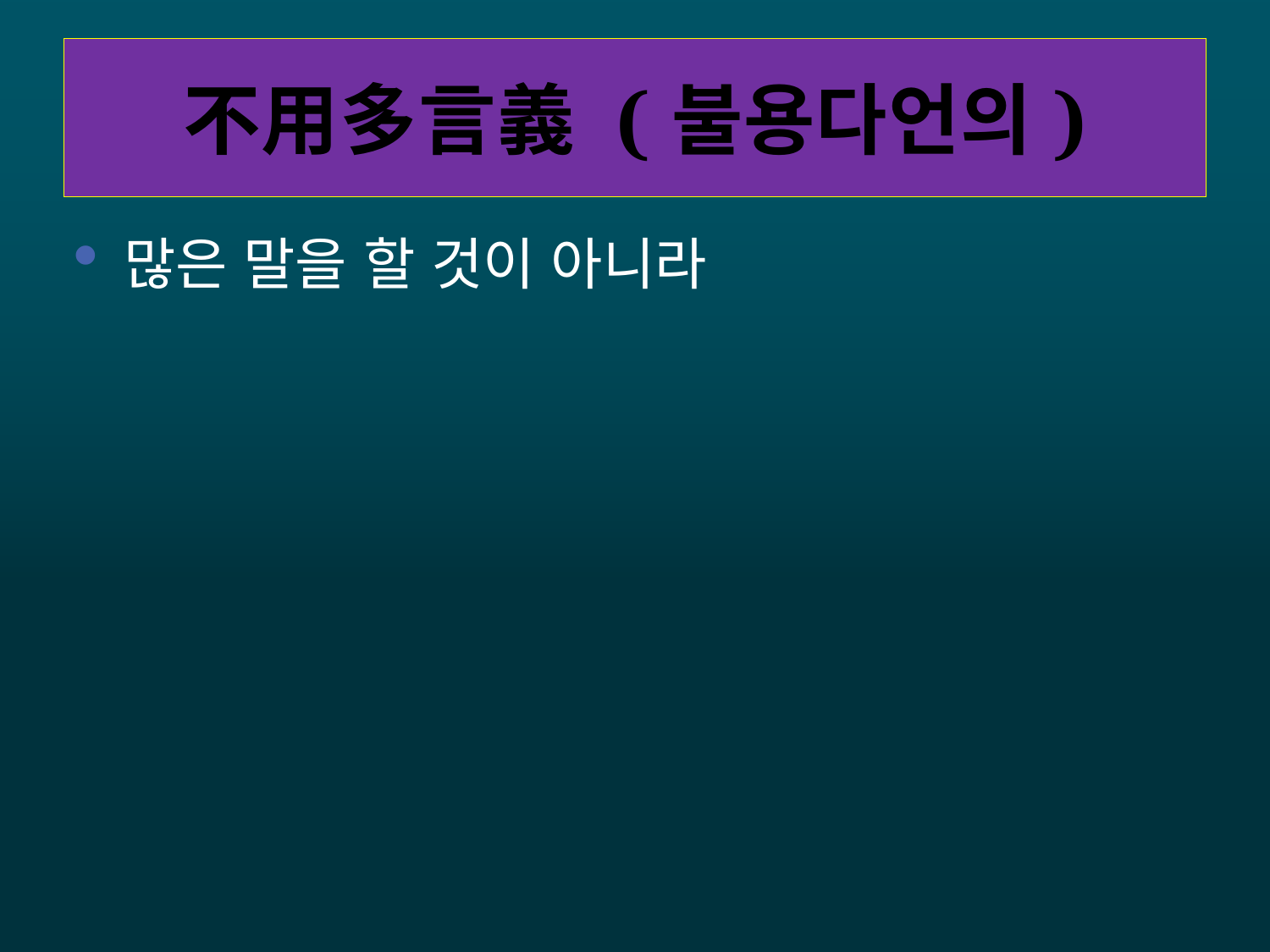

# 不用多言義 (불용다언의)
많은 말을 할 것이 아니라